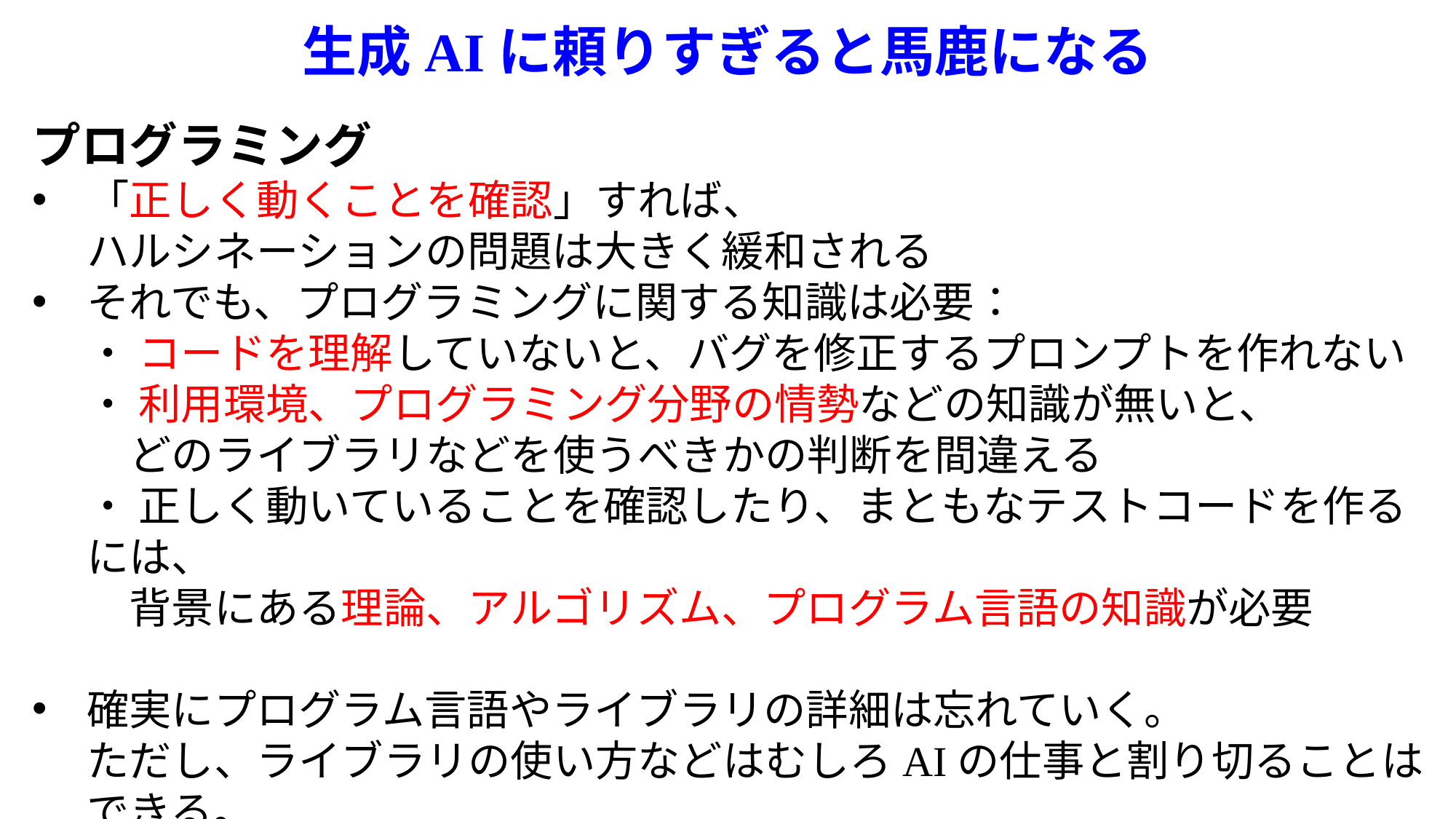

# 生成AIに頼りすぎると馬鹿になる
プログラミング
「正しく動くことを確認」すれば、
ハルシネーションの問題は大きく緩和される
それでも、プログラミングに関する知識は必要：
・ コードを理解していないと、バグを修正するプロンプトを作れない
・ 利用環境、プログラミング分野の情勢などの知識が無いと、
　どのライブラリなどを使うべきかの判断を間違える
・ 正しく動いていることを確認したり、まともなテストコードを作るには、
　背景にある理論、アルゴリズム、プログラム言語の知識が必要
確実にプログラム言語やライブラリの詳細は忘れていく。
ただし、ライブラリの使い方などはむしろAIの仕事と割り切ることはできる。